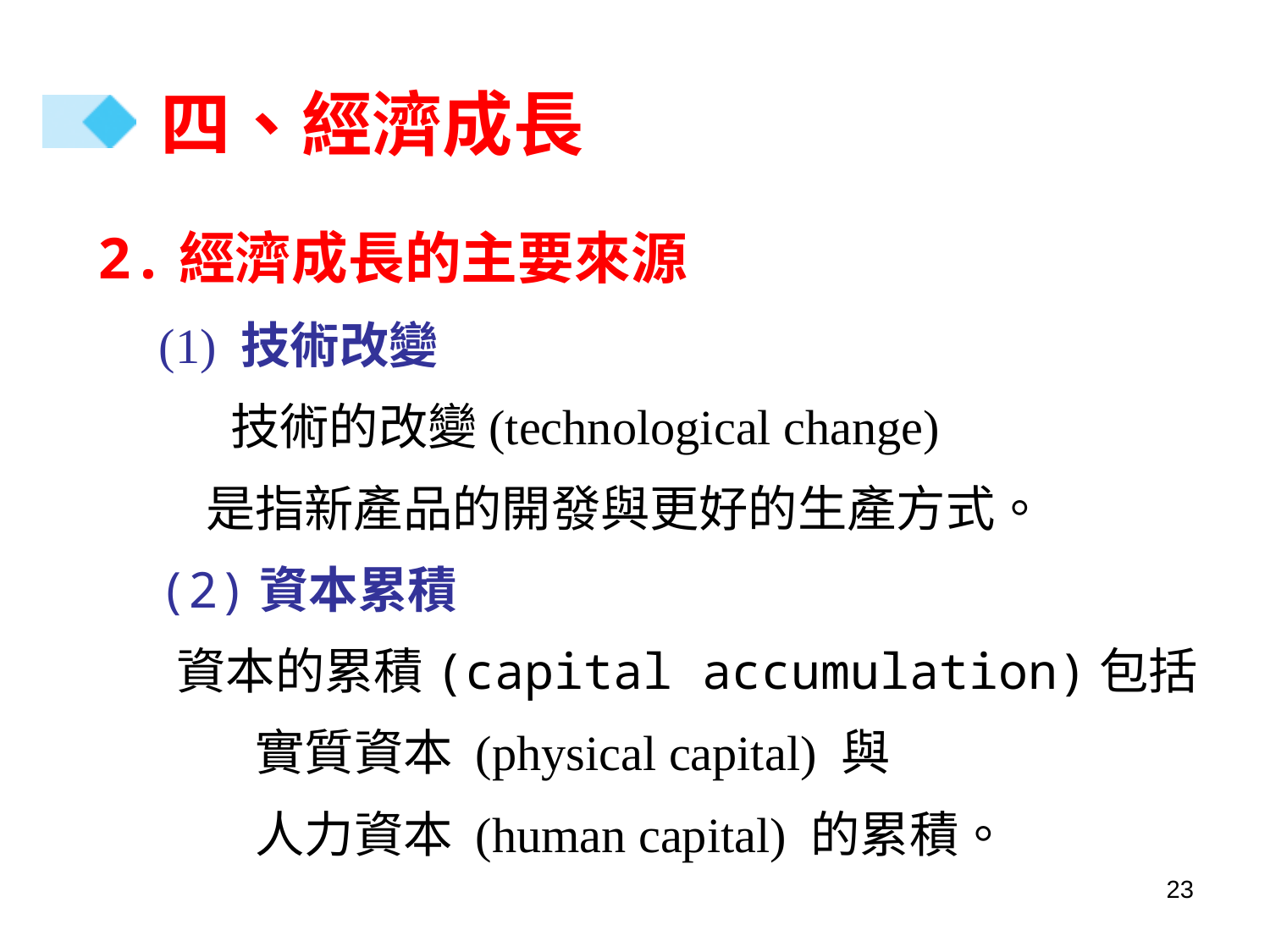

# 四、經濟成長
2.經濟成長的主要來源
     (1) 技術改變
           技術的改變(technological change)
   是指新產品的開發與更好的生產方式。
     (2)資本累積
      資本的累積(capital accumulation)包括
   實質資本 (physical capital) 與
   人力資本 (human capital) 的累積。

23